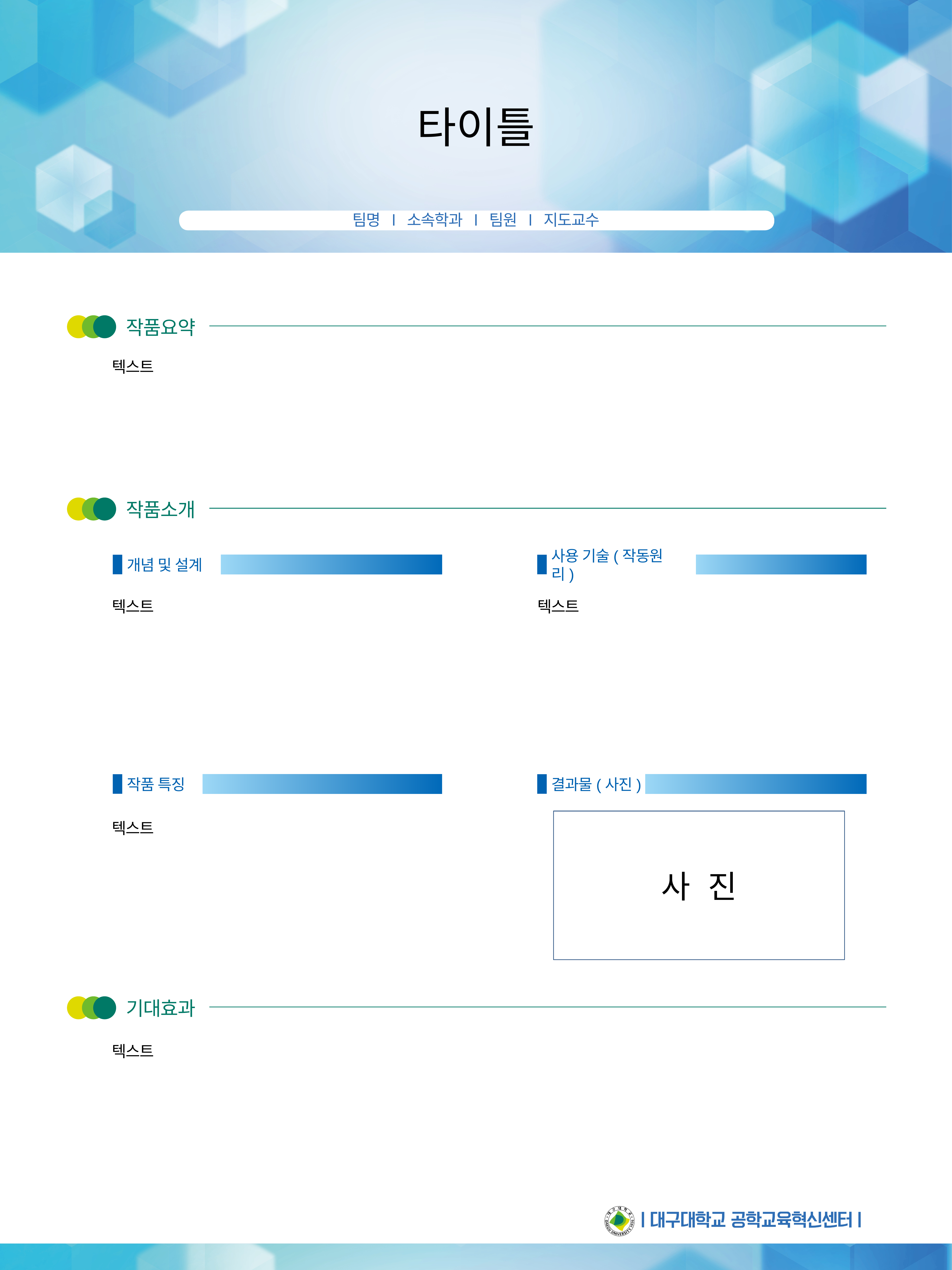

타이틀
팀명  l  소속학과  l  팀원  l  지도교수
텍스트
텍스트
텍스트
사  진
텍스트
텍스트